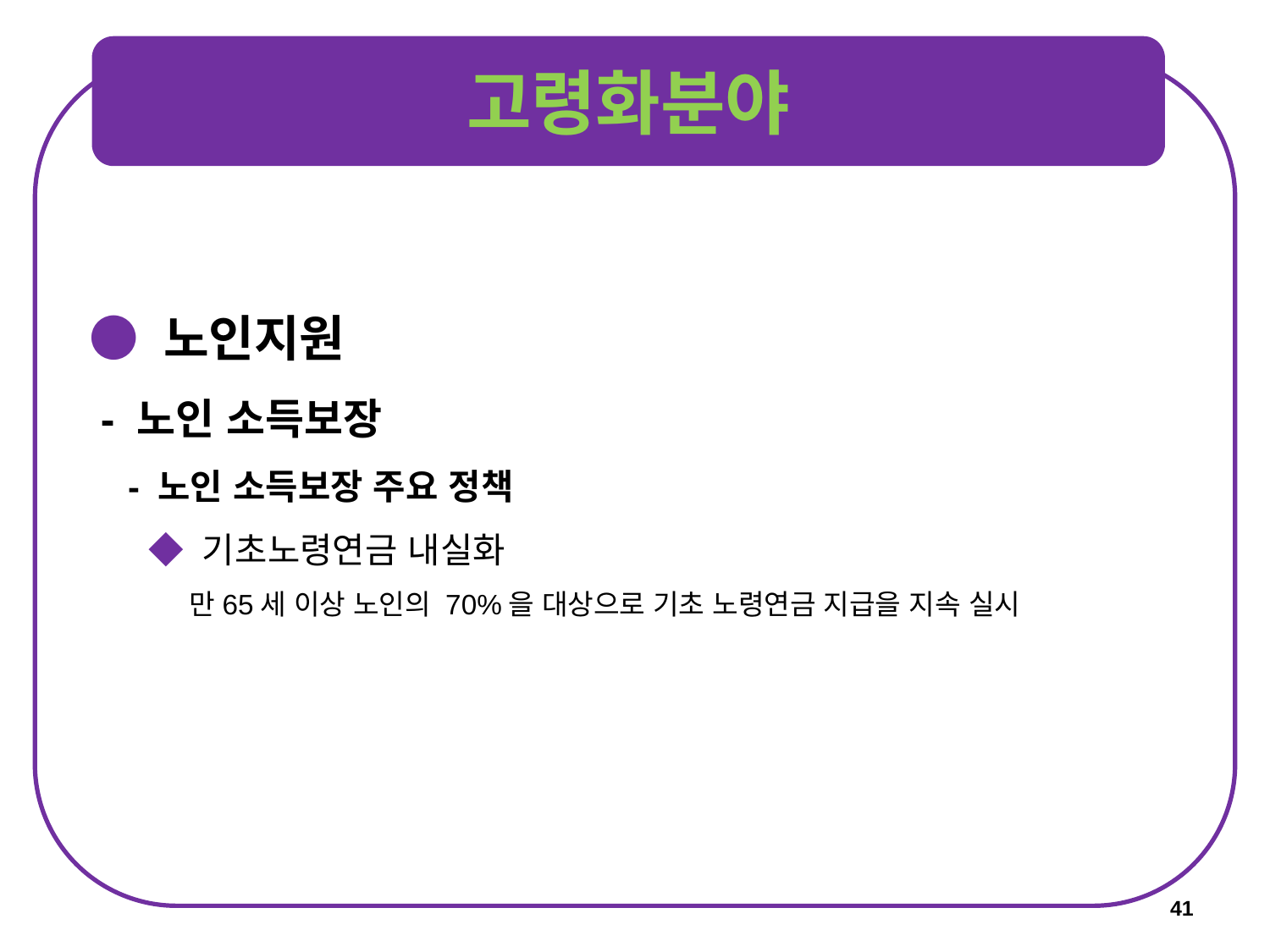

고령화분야
● 노인지원
 - 노인 소득보장
    - 노인 소득보장 주요 정책
      ◆ 기초노령연금 내실화
            만65세 이상 노인의 70%을 대상으로 기초 노령연금 지급을 지속 실시

41